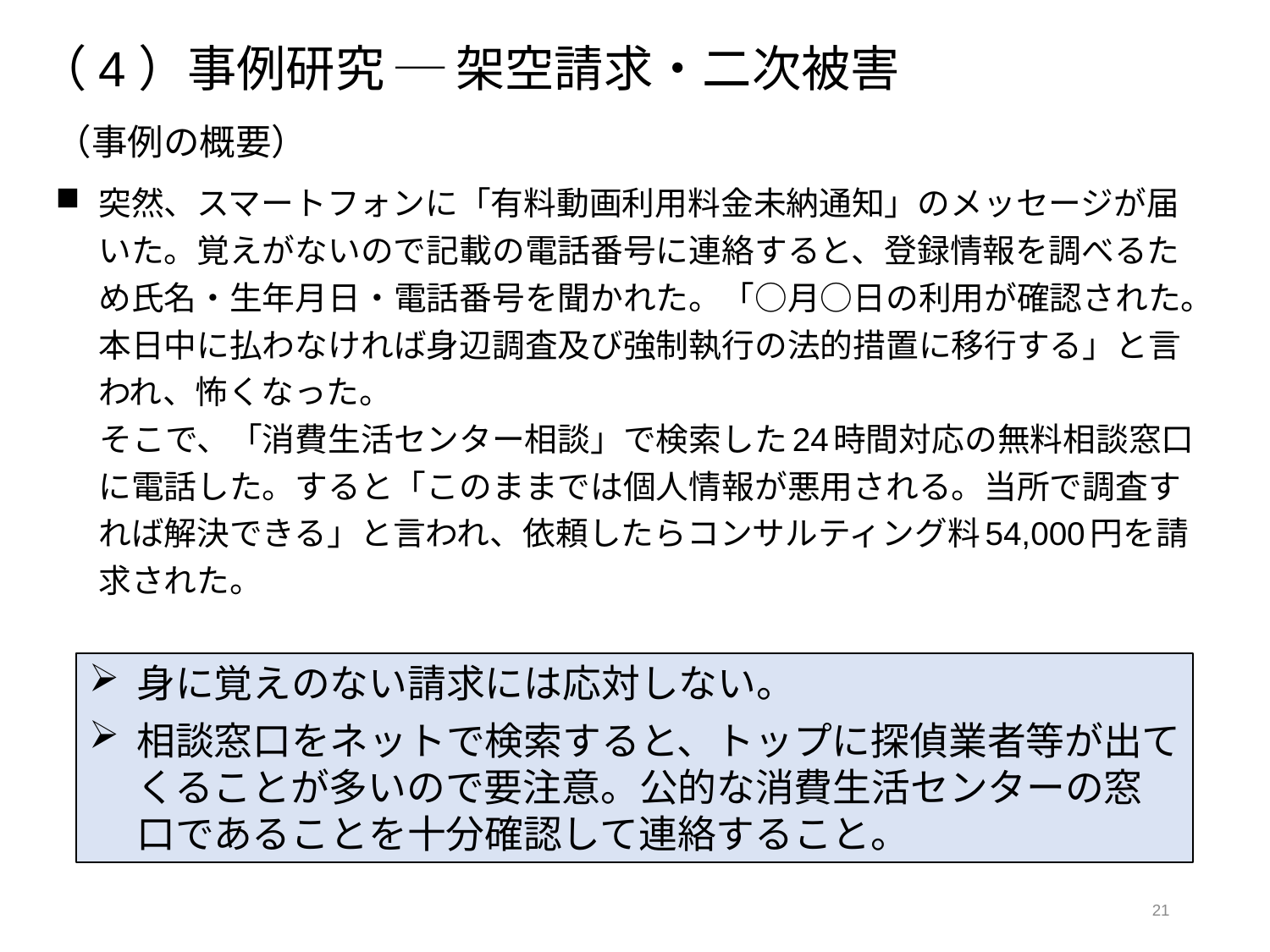

（4）事例研究 ─ 架空請求・二次被害
（事例の概要）
突然、スマートフォンに「有料動画利用料金未納通知」のメッセージが届いた。覚えがないので記載の電話番号に連絡すると、登録情報を調べるため氏名・生年月日・電話番号を聞かれた。「○月○日の利用が確認された。本日中に払わなければ身辺調査及び強制執行の法的措置に移行する」と言われ、怖くなった。
 そこで、「消費生活センター相談」で検索した24時間対応の無料相談窓口に電話した。すると「このままでは個人情報が悪用される。当所で調査すれば解決できる」と言われ、依頼したらコンサルティング料54,000円を請求された。
身に覚えのない請求には応対しない。
相談窓口をネットで検索すると、トップに探偵業者等が出てくることが多いので要注意。公的な消費生活センターの窓口であることを十分確認して連絡すること。
21